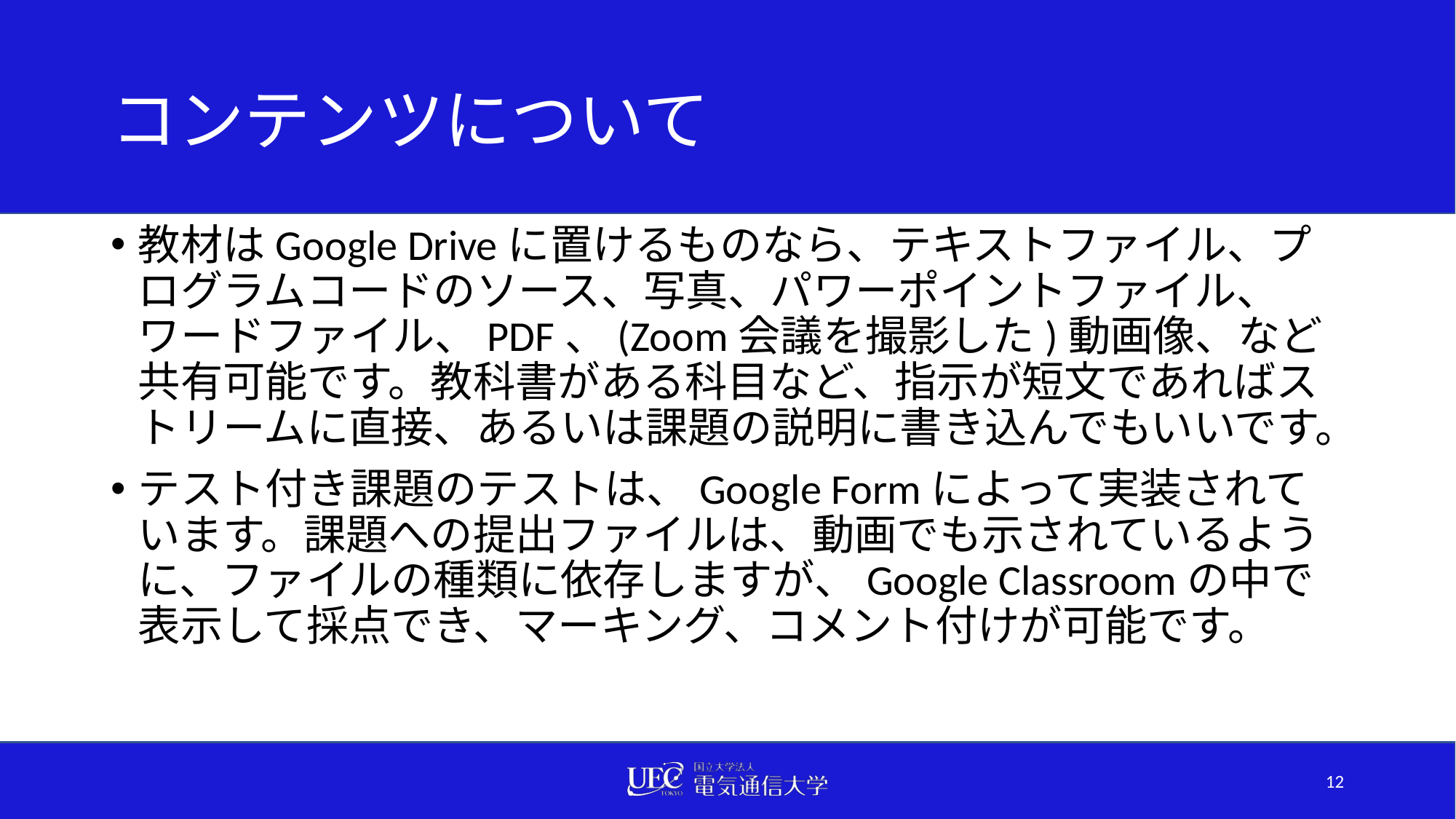

# コンテンツについて
教材はGoogle Driveに置けるものなら、テキストファイル、プログラムコードのソース、写真、パワーポイントファイル、ワードファイル、PDF、(Zoom会議を撮影した)動画像、など共有可能です。教科書がある科目など、指示が短文であればストリームに直接、あるいは課題の説明に書き込んでもいいです。
テスト付き課題のテストは、Google Formによって実装されています。課題への提出ファイルは、動画でも示されているように、ファイルの種類に依存しますが、Google Classroomの中で表示して採点でき、マーキング、コメント付けが可能です。
12